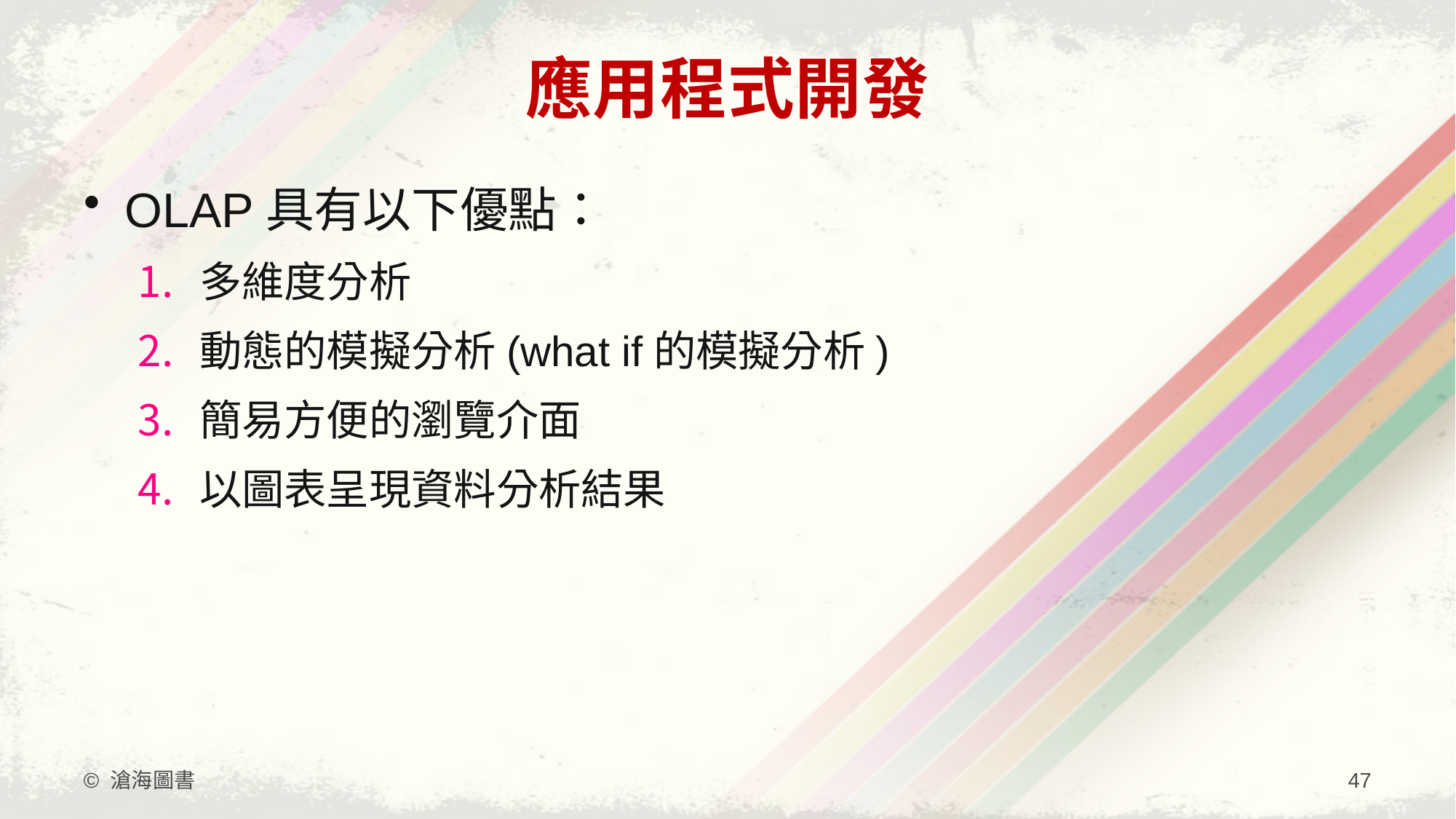

# 應用程式開發
OLAP具有以下優點：
多維度分析
動態的模擬分析(what if的模擬分析)
簡易方便的瀏覽介面
以圖表呈現資料分析結果

© 滄海圖書

47